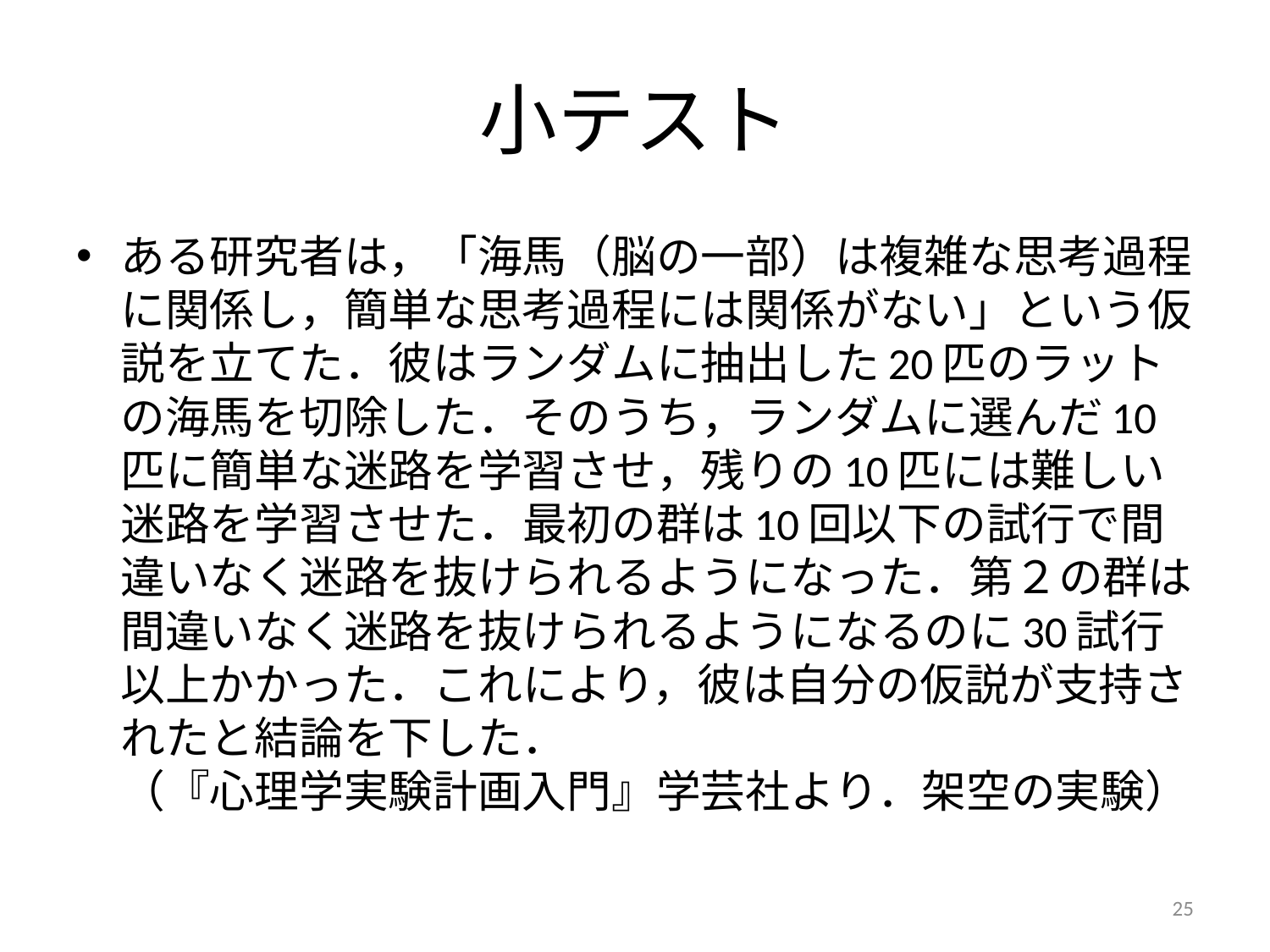

# 小テスト
ある研究者は，「海馬（脳の一部）は複雑な思考過程に関係し，簡単な思考過程には関係がない」という仮説を立てた．彼はランダムに抽出した20匹のラットの海馬を切除した．そのうち，ランダムに選んだ10匹に簡単な迷路を学習させ，残りの10匹には難しい迷路を学習させた．最初の群は10回以下の試行で間違いなく迷路を抜けられるようになった．第２の群は間違いなく迷路を抜けられるようになるのに30試行以上かかった．これにより，彼は自分の仮説が支持されたと結論を下した．
（『心理学実験計画入門』学芸社より．架空の実験）
25